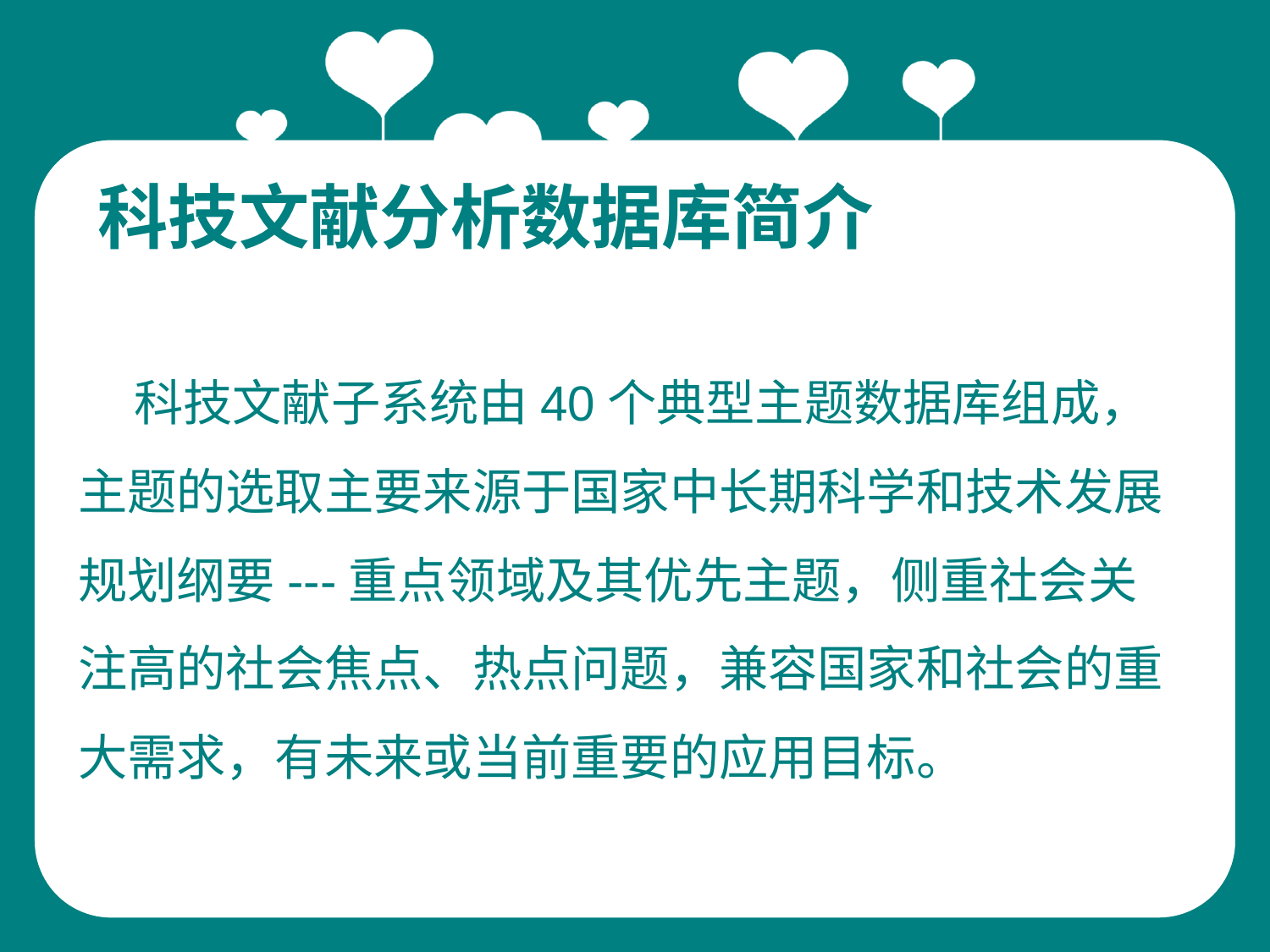

科技文献分析数据库简介
    科技文献子系统由40个典型主题数据库组成，主题的选取主要来源于国家中长期科学和技术发展规划纲要---重点领域及其优先主题，侧重社会关注高的社会焦点、热点问题，兼容国家和社会的重大需求，有未来或当前重要的应用目标。